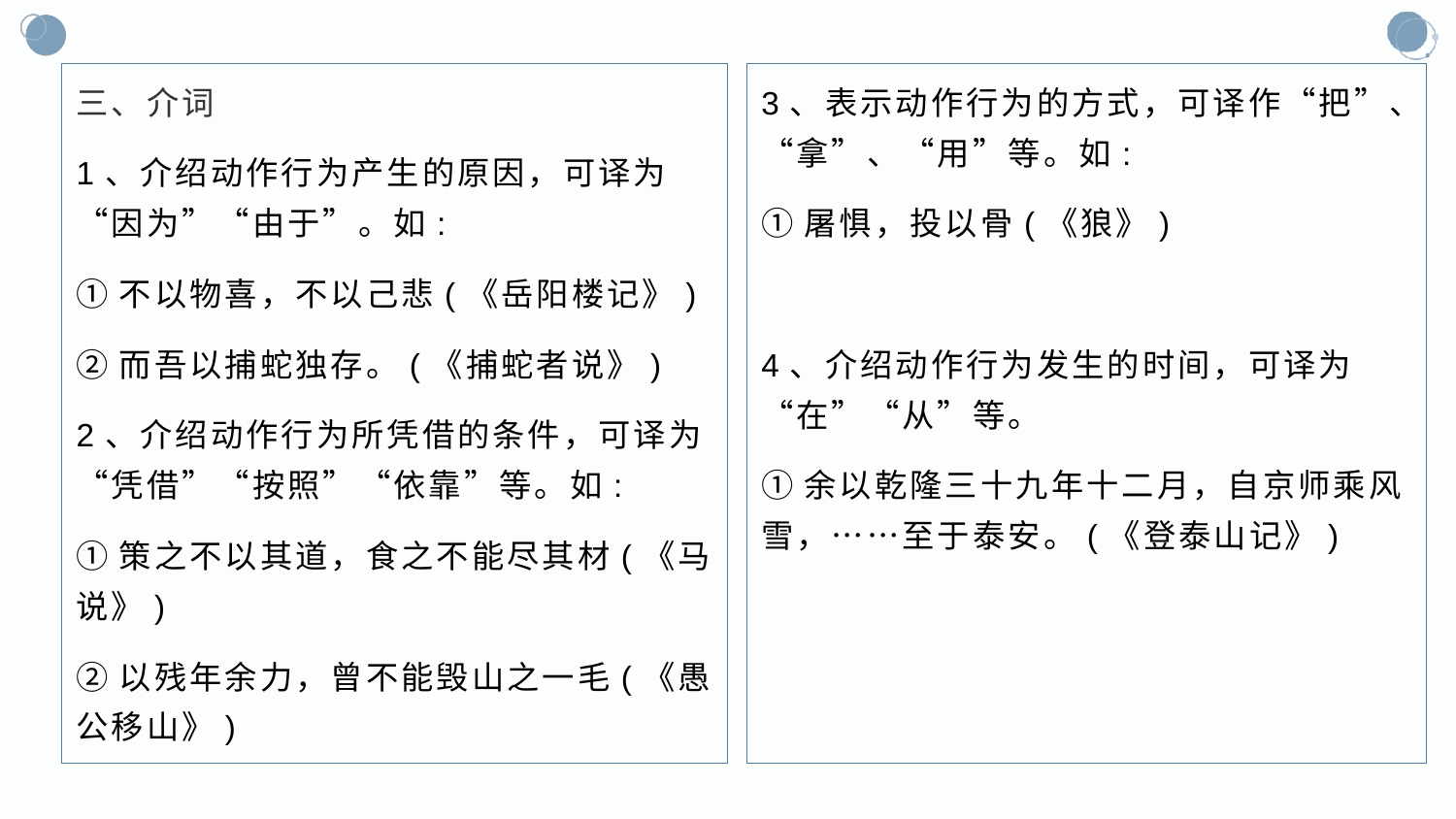

三、介词
1、介绍动作行为产生的原因，可译为“因为”“由于”。如:
①不以物喜，不以己悲(《岳阳楼记》)
②而吾以捕蛇独存。(《捕蛇者说》)
2、介绍动作行为所凭借的条件，可译为“凭借”“按照”“依靠”等。如:
①策之不以其道，食之不能尽其材(《马说》)
②以残年余力，曾不能毁山之一毛(《愚公移山》)
3、表示动作行为的方式，可译作“把”、“拿”、“用”等。如:
①屠惧，投以骨(《狼》)

4、介绍动作行为发生的时间，可译为“在”“从”等。
①余以乾隆三十九年十二月，自京师乘风雪，……至于泰安。(《登泰山记》)